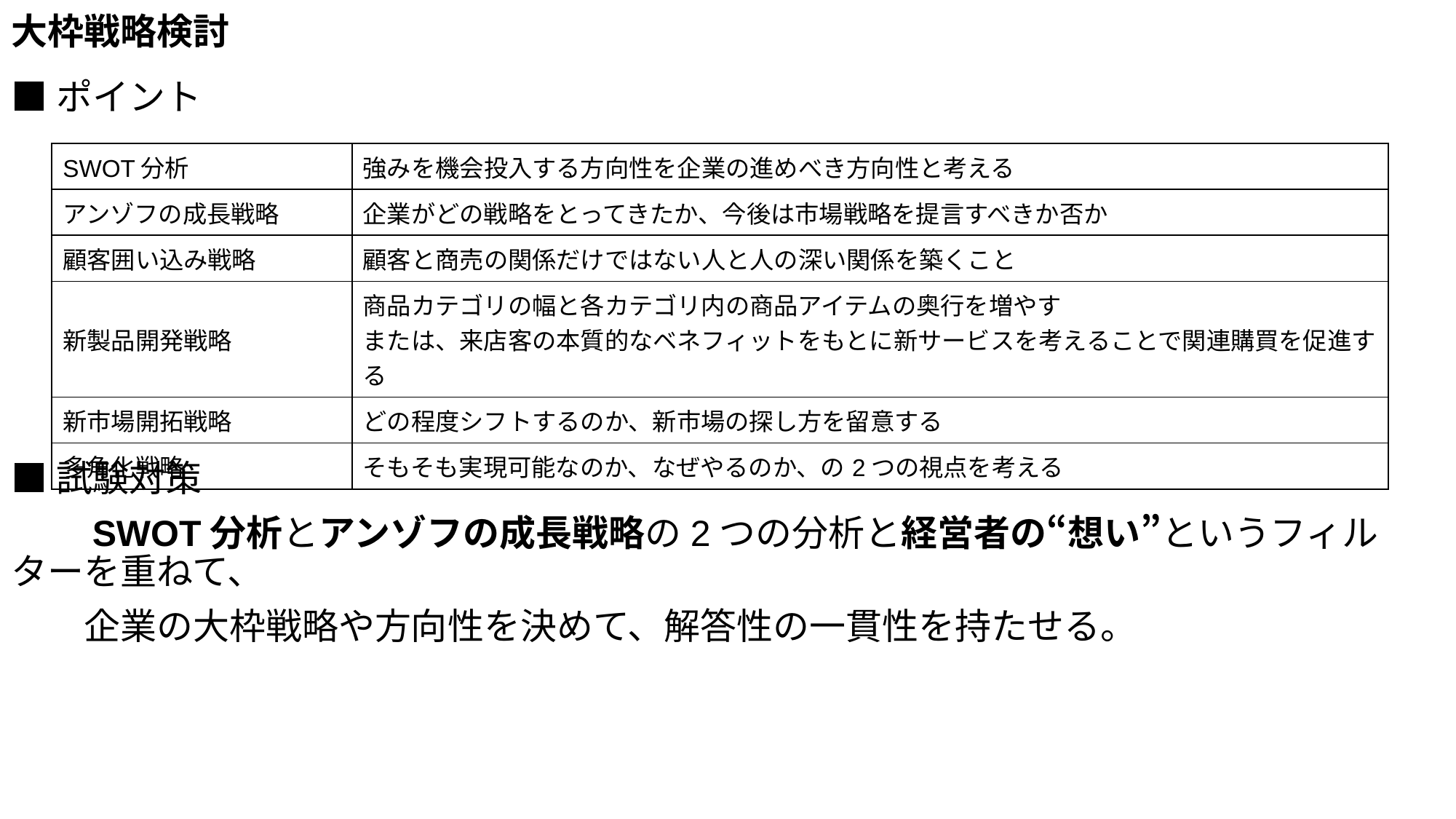

# 大枠戦略検討
■ポイント

■試験対策
　　SWOT分析とアンゾフの成長戦略の2つの分析と経営者の“想い”というフィルターを重ねて、
　　企業の大枠戦略や方向性を決めて、解答性の一貫性を持たせる。
| SWOT分析 | 強みを機会投入する方向性を企業の進めべき方向性と考える |
| --- | --- |
| アンゾフの成長戦略 | 企業がどの戦略をとってきたか、今後は市場戦略を提言すべきか否か |
| 顧客囲い込み戦略 | 顧客と商売の関係だけではない人と人の深い関係を築くこと |
| 新製品開発戦略 | 商品カテゴリの幅と各カテゴリ内の商品アイテムの奥行を増やす または、来店客の本質的なベネフィットをもとに新サービスを考えることで関連購買を促進する |
| 新市場開拓戦略 | どの程度シフトするのか、新市場の探し方を留意する |
| 多角化戦略 | そもそも実現可能なのか、なぜやるのか、の2つの視点を考える |